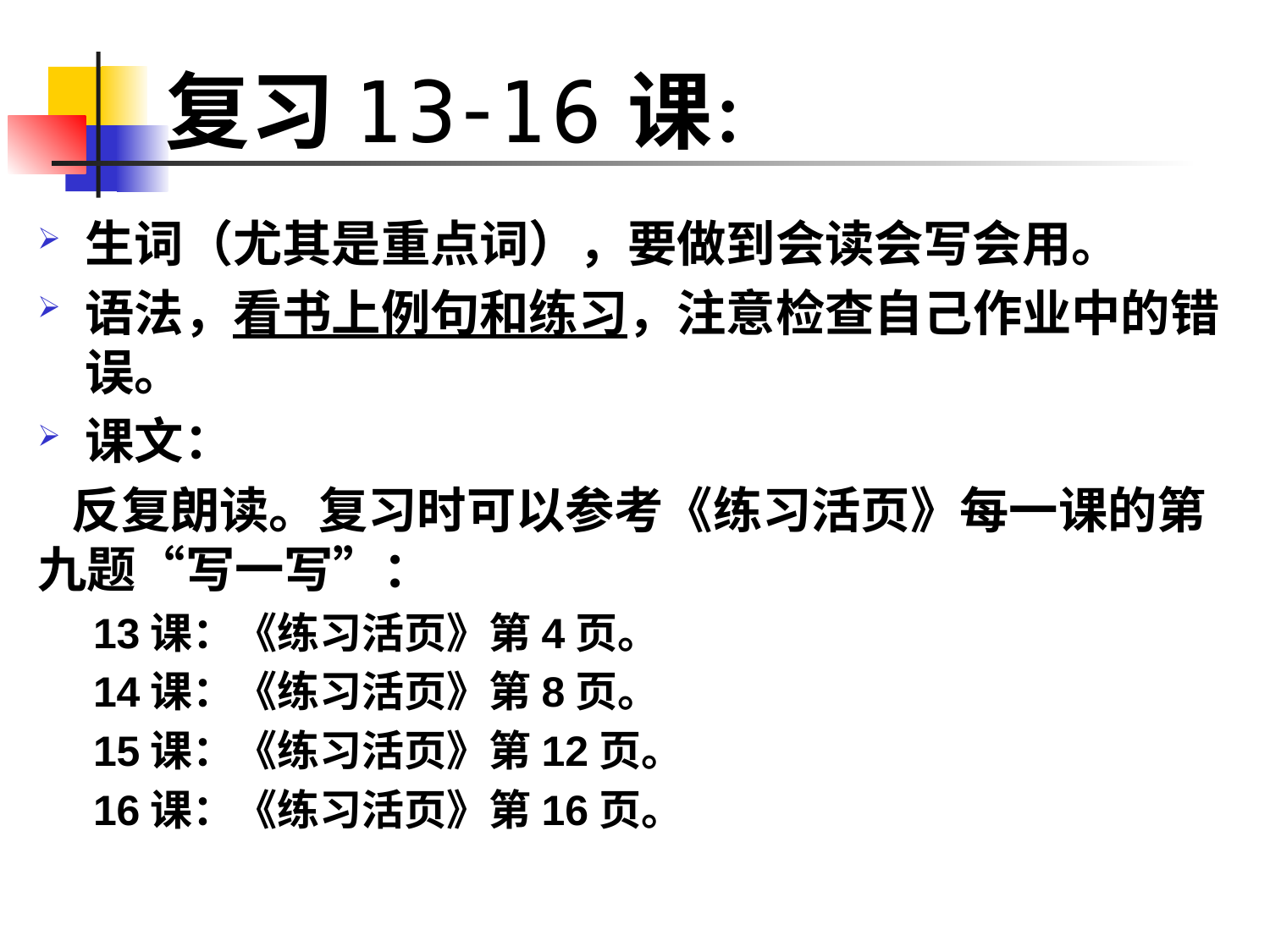

# 复习13-16课：
生词（尤其是重点词），要做到会读会写会用。
语法，看书上例句和练习，注意检查自己作业中的错误。
课文：
  反复朗读。复习时可以参考《练习活页》每一课的第九题“写一写”：
13课：《练习活页》第4页。
14课：《练习活页》第8页。
15课：《练习活页》第12页。
16课：《练习活页》第16页。